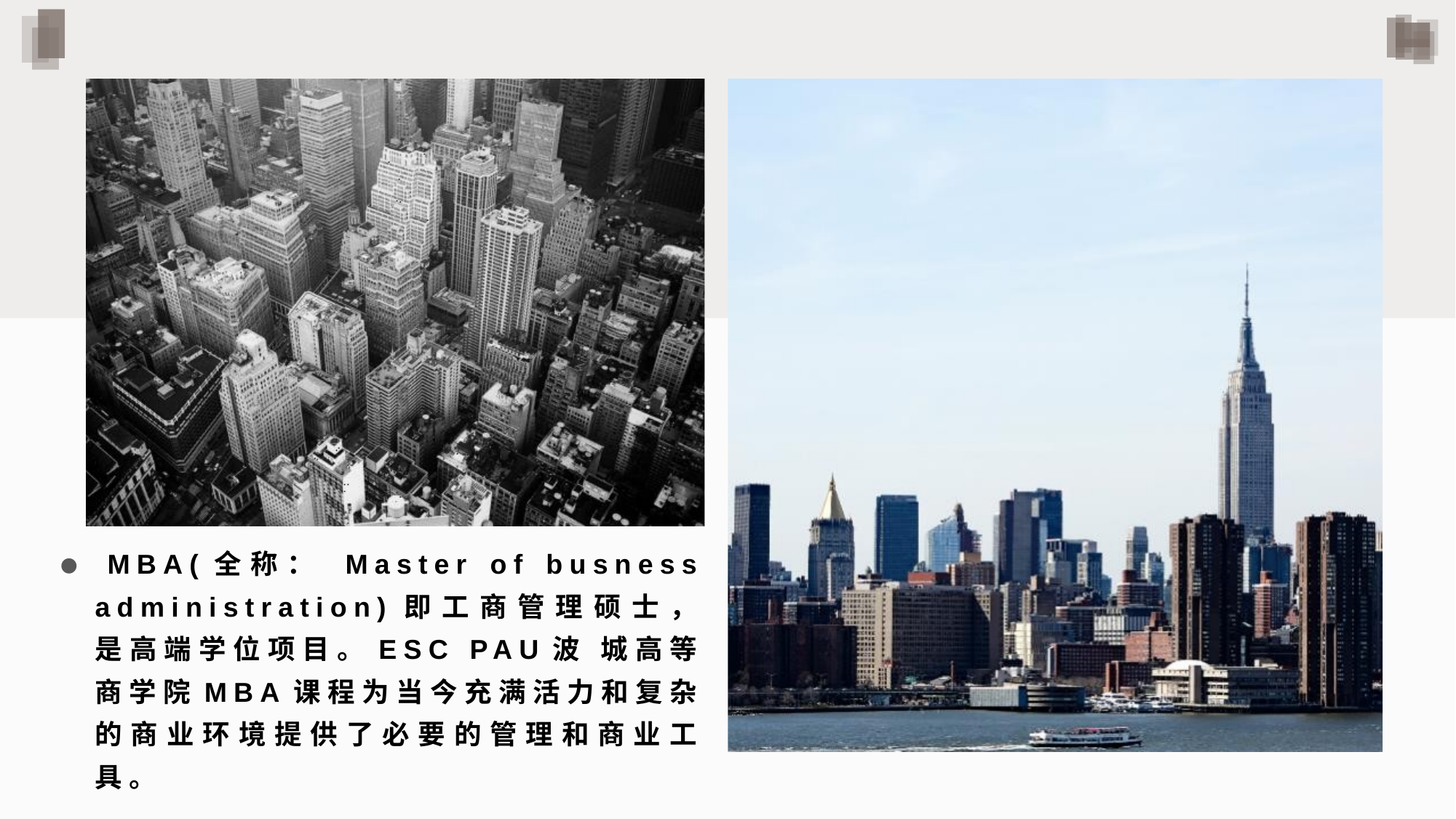

⚫ MBA(全称： Master of busness administration)即工商管理硕士，是高端学位项目。ESC PAU波 城高等商学院MBA课程为当今充满活力和复杂 的商业环境提供了必要的管理和商业工具。